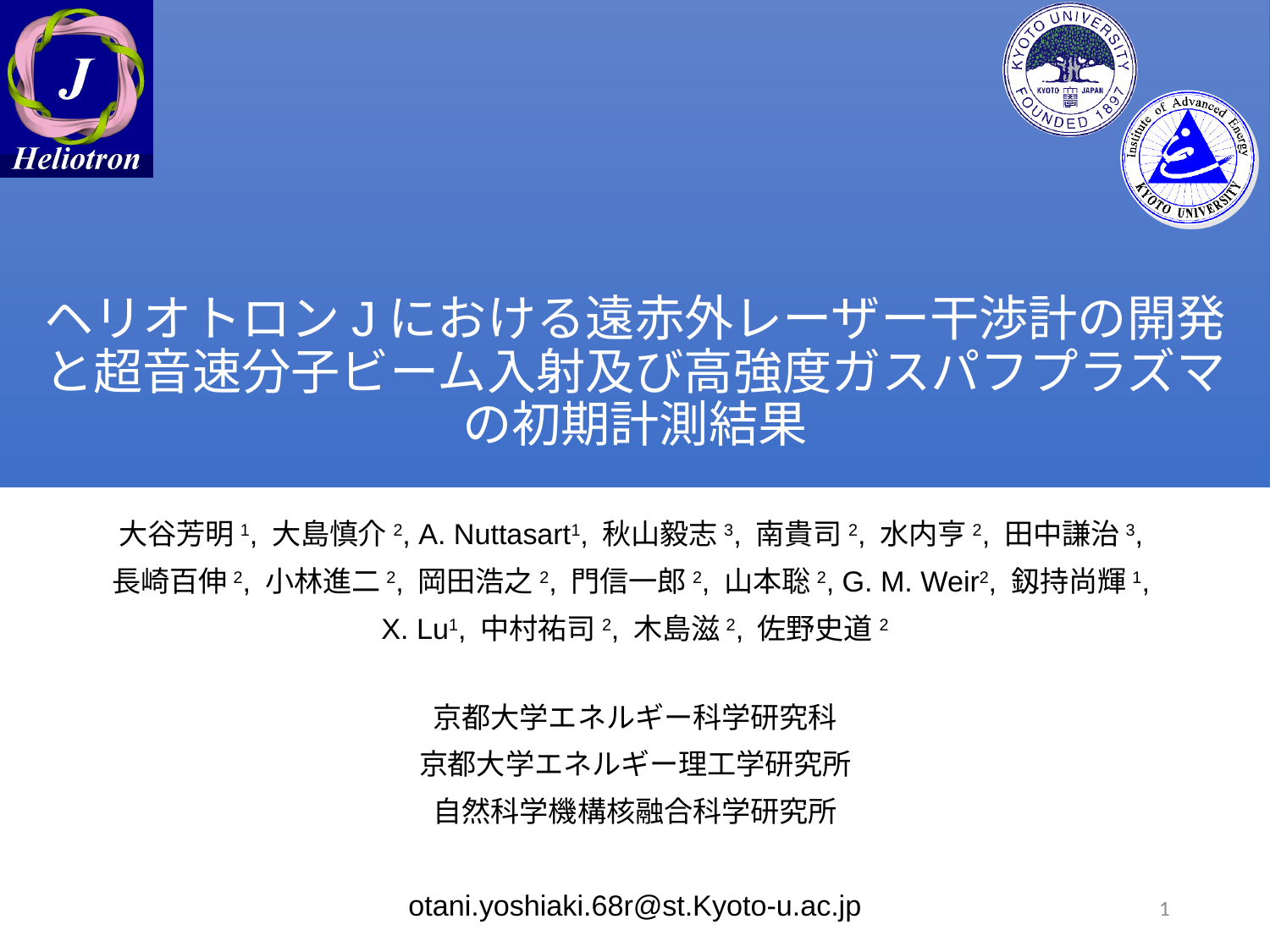

# ヘリオトロンJにおける遠赤外レーザー干渉計の開発と超音速分子ビーム入射及び高強度ガスパフプラズマの初期計測結果
大谷芳明1, 大島慎介2, A. Nuttasart1, 秋山毅志3, 南貴司2, 水内亨2, 田中謙治3,
長崎百伸2, 小林進二2, 岡田浩之2, 門信一郎2, 山本聡2, G. M. Weir2, 釼持尚輝1,
X. Lu1, 中村祐司2, 木島滋2, 佐野史道2

京都大学エネルギー科学研究科
京都大学エネルギー理工学研究所
自然科学機構核融合科学研究所

otani.yoshiaki.68r@st.Kyoto-u.ac.jp
1